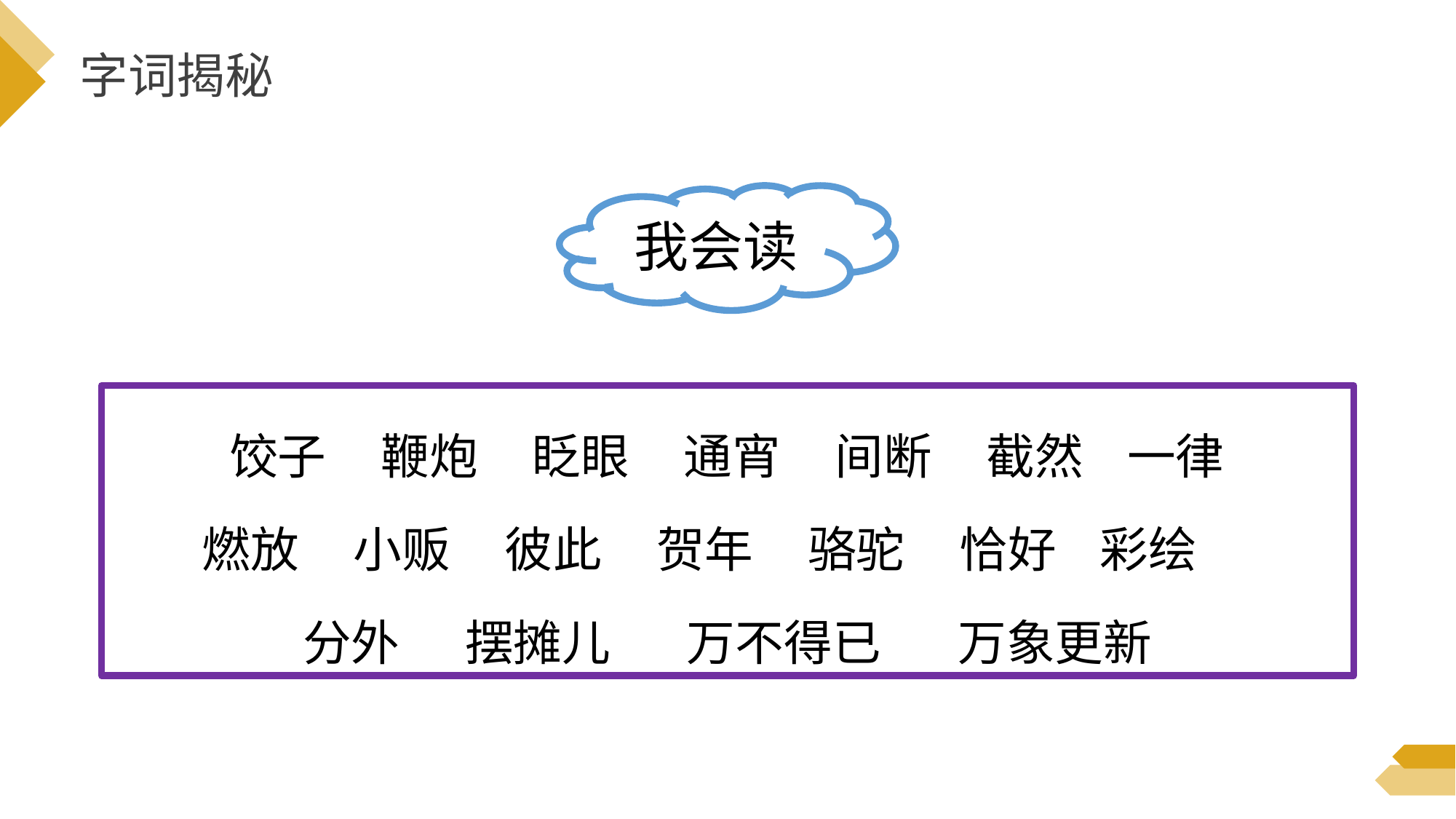

字词揭秘
我会读
饺子     鞭炮     眨眼     通宵     间断     截然    一律
燃放     小贩     彼此     贺年     骆驼     恰好    彩绘
分外      摆摊儿       万不得已       万象更新